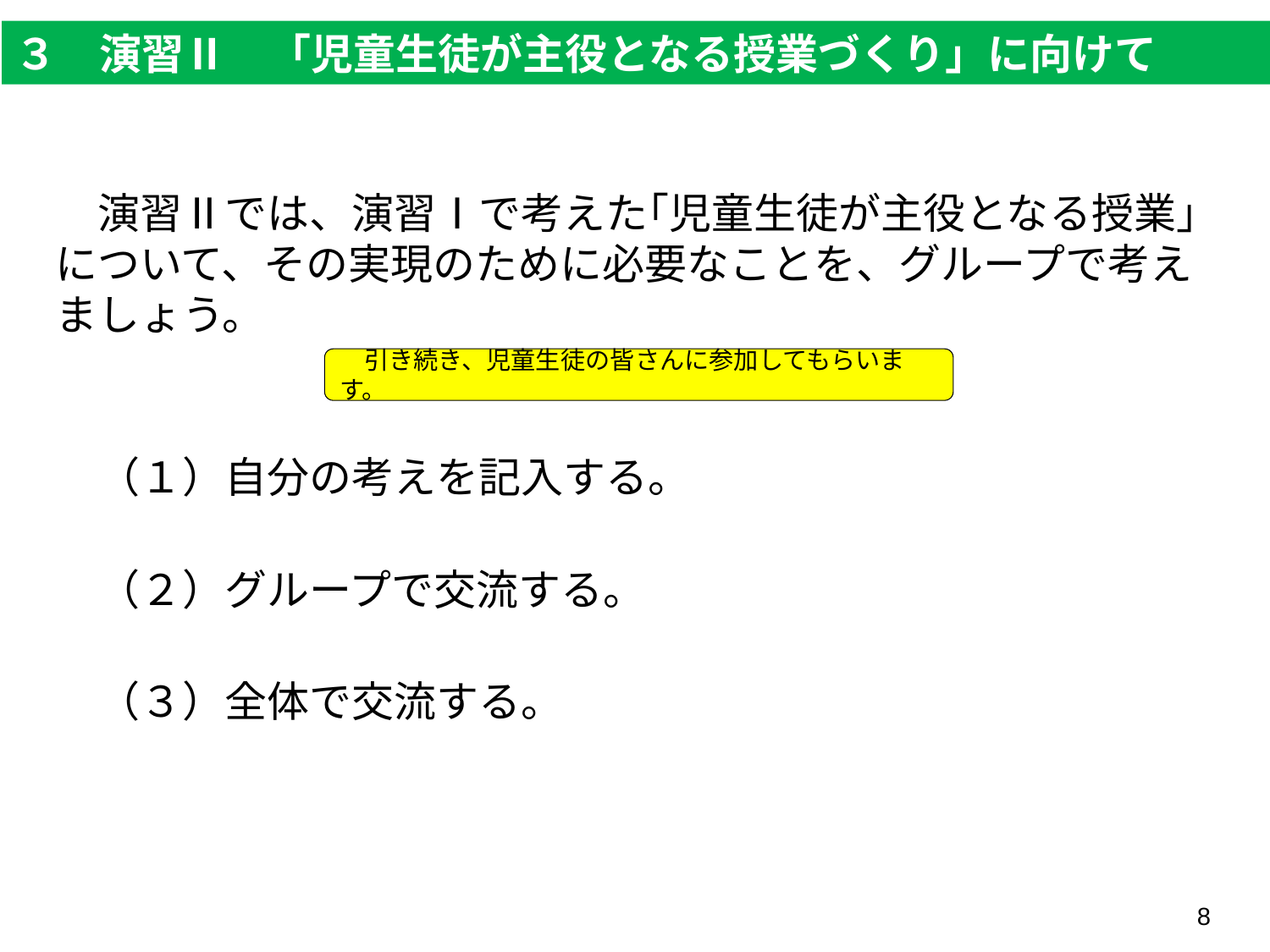

３　演習Ⅱ　「児童生徒が主役となる授業づくり」に向けて

　　演習Ⅱでは、演習Ⅰで考えた｢児童生徒が主役となる授業」
　について、その実現のために必要なことを、グループで考え
　ましょう。

　　（１）自分の考えを記入する。

　　（２）グループで交流する。

　　（３）全体で交流する。
　引き続き、児童生徒の皆さんに参加してもらいます。
8